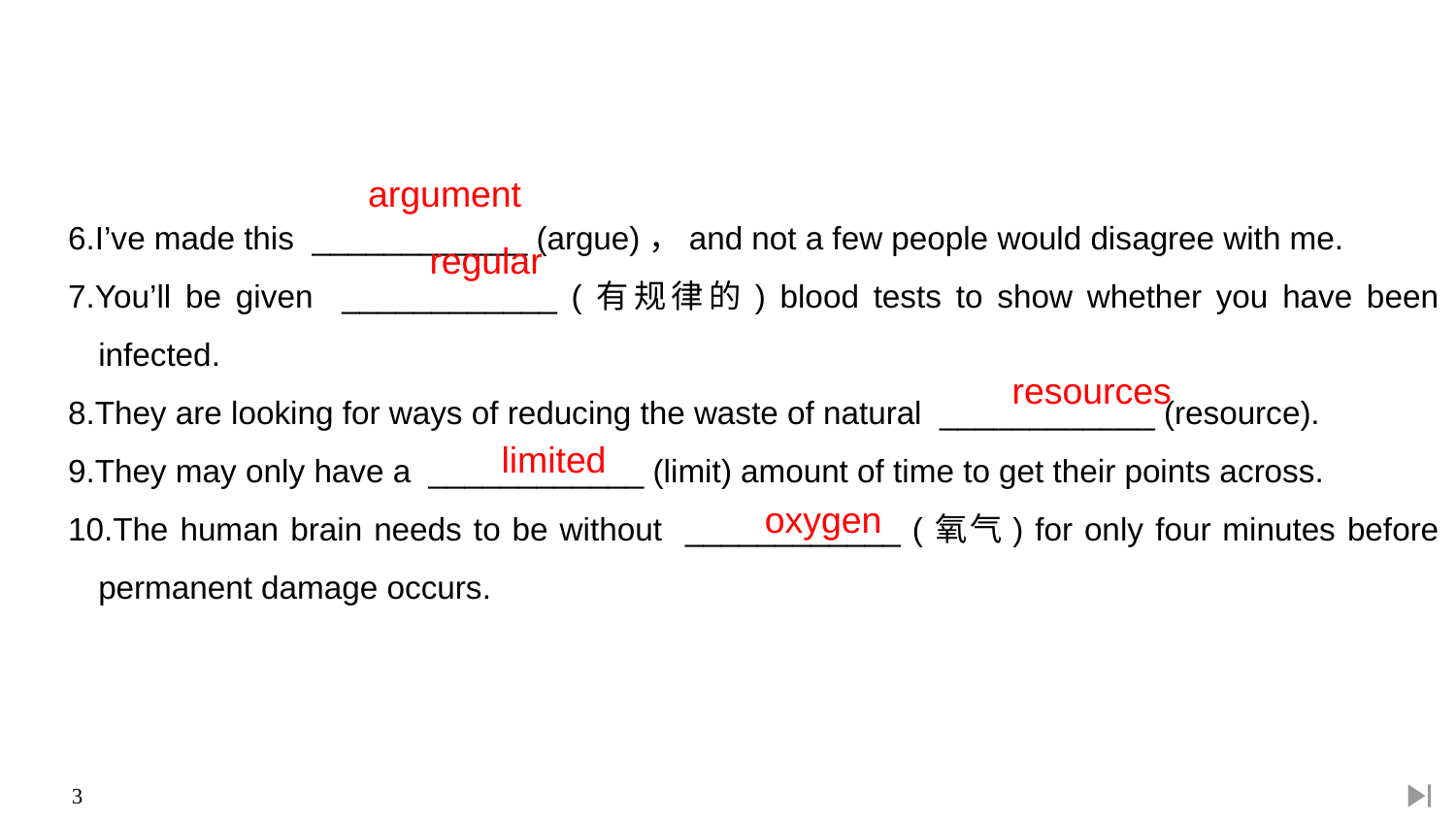

argument
6.I’ve made this  ____________ (argue)，and not a few people would disagree with me.
7.You’ll be given  ____________ (有规律的) blood tests to show whether you have been infected.
8.They are looking for ways of reducing the waste of natural  ____________ (resource).
9.They may only have a  ____________ (limit) amount of time to get their points across.
10.The human brain needs to be without  ____________ (氧气) for only four minutes before permanent damage occurs.
regular
resources
limited
oxygen